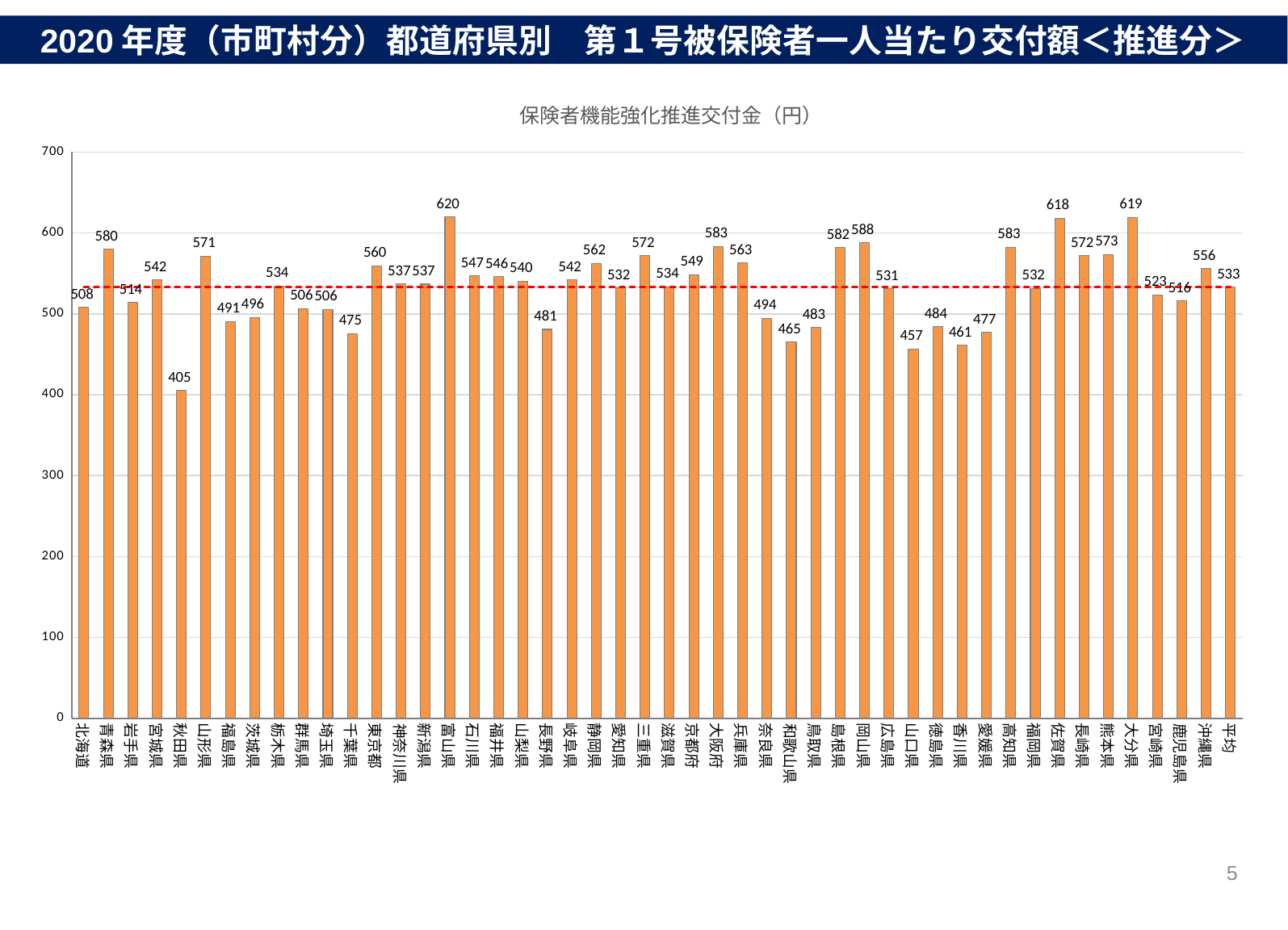

2020年度（市町村分）都道府県別　第１号被保険者一人当たり交付額＜推進分＞

### Chart: 保険者機能強化推進交付金（円）

| Category | 保険者機能強化推進交付金(円） | 平均 |  |
|---|---|---|---|
| 北海道 | 507.935732832237 | 532.9027239093303 | 507.935732832237 |
| 青森県 | 579.796594565306 | 532.9027239093303 | 579.796594565306 |
| 岩手県 | 514.0297227568091 | 532.9027239093303 | 514.0297227568091 |
| 宮城県 | 542.0426241189294 | 532.9027239093303 | 542.0426241189294 |
| 秋田県 | 405.08688309668247 | 532.9027239093303 | 405.08688309668247 |
| 山形県 | 571.3179374320974 | 532.9027239093303 | 571.3179374320974 |
| 福島県 | 490.6966643801855 | 532.9027239093303 | 490.6966643801855 |
| 茨城県 | 495.7013719936359 | 532.9027239093303 | 495.7013719936359 |
| 栃木県 | 534.2674623884944 | 532.9027239093303 | 534.2674623884944 |
| 群馬県 | 506.4686135703477 | 532.9027239093303 | 506.4686135703477 |
| 埼玉県 | 505.5891474828069 | 532.9027239093303 | 505.5891474828069 |
| 千葉県 | 475.4835733640623 | 532.9027239093303 | 475.4835733640623 |
| 東京都 | 559.5334236025573 | 532.9027239093303 | 559.5334236025573 |
| 神奈川県 | 537.1136093054369 | 532.9027239093303 | 537.1136093054369 |
| 新潟県 | 536.7078669359835 | 532.9027239093303 | 536.7078669359835 |
| 富山県 | 619.8444391465014 | 532.9027239093303 | 619.8444391465014 |
| 石川県 | 546.8704075818013 | 532.9027239093303 | 546.8704075818013 |
| 福井県 | 545.9451092354593 | 532.9027239093303 | 545.9451092354593 |
| 山梨県 | 540.1288458064904 | 532.9027239093303 | 540.1288458064904 |
| 長野県 | 480.84779603747506 | 532.9027239093303 | 480.84779603747506 |
| 岐阜県 | 541.9120346452664 | 532.9027239093303 | 541.9120346452664 |
| 静岡県 | 562.4410952581051 | 532.9027239093303 | 562.4410952581051 |
| 愛知県 | 532.113839129788 | 532.9027239093303 | 532.113839129788 |
| 三重県 | 572.0628215276898 | 532.9027239093303 | 572.0628215276898 |
| 滋賀県 | 533.6869433978712 | 532.9027239093303 | 533.6869433978712 |
| 京都府 | 548.6024773219137 | 532.9027239093303 | 548.6024773219137 |
| 大阪府 | 582.9776955342759 | 532.9027239093303 | 582.9776955342759 |
| 兵庫県 | 562.9722801293573 | 532.9027239093303 | 562.9722801293573 |
| 奈良県 | 494.4356463634643 | 532.9027239093303 | 494.4356463634643 |
| 和歌山県 | 464.9326100185144 | 532.9027239093303 | 464.9326100185144 |
| 鳥取県 | 483.3540653624336 | 532.9027239093303 | 483.3540653624336 |
| 島根県 | 581.7811611643035 | 532.9027239093303 | 581.7811611643035 |
| 岡山県 | 587.9287004008352 | 532.9027239093303 | 587.9287004008352 |
| 広島県 | 531.0674423183458 | 532.9027239093303 | 531.0674423183458 |
| 山口県 | 456.54746790499104 | 532.9027239093303 | 456.54746790499104 |
| 徳島県 | 483.96083934501786 | 532.9027239093303 | 483.96083934501786 |
| 香川県 | 461.28320050919604 | 532.9027239093303 | 461.28320050919604 |
| 愛媛県 | 476.9400461584108 | 532.9027239093303 | 476.9400461584108 |
| 高知県 | 582.5167559639008 | 532.9027239093303 | 582.5167559639008 |
| 福岡県 | 531.6762876157924 | 532.9027239093303 | 531.6762876157924 |
| 佐賀県 | 618.267877180455 | 532.9027239093303 | 618.267877180455 |
| 長崎県 | 571.9289599616797 | 532.9027239093303 | 571.9289599616797 |
| 熊本県 | 573.4366605582908 | 532.9027239093303 | 573.4366605582908 |
| 大分県 | 618.9468035151272 | 532.9027239093303 | 618.9468035151272 |
| 宮崎県 | 523.3485619055829 | 532.9027239093303 | 523.3485619055829 |
| 鹿児島県 | 515.9459291049717 | 532.9027239093303 | 515.9459291049717 |
| 沖縄県 | 555.9519958096471 | 532.9027239093303 | 555.9519958096471 |
| 平均 | 532.9027239093303 | 532.9027239093303 | 532.9027239093303 |
5